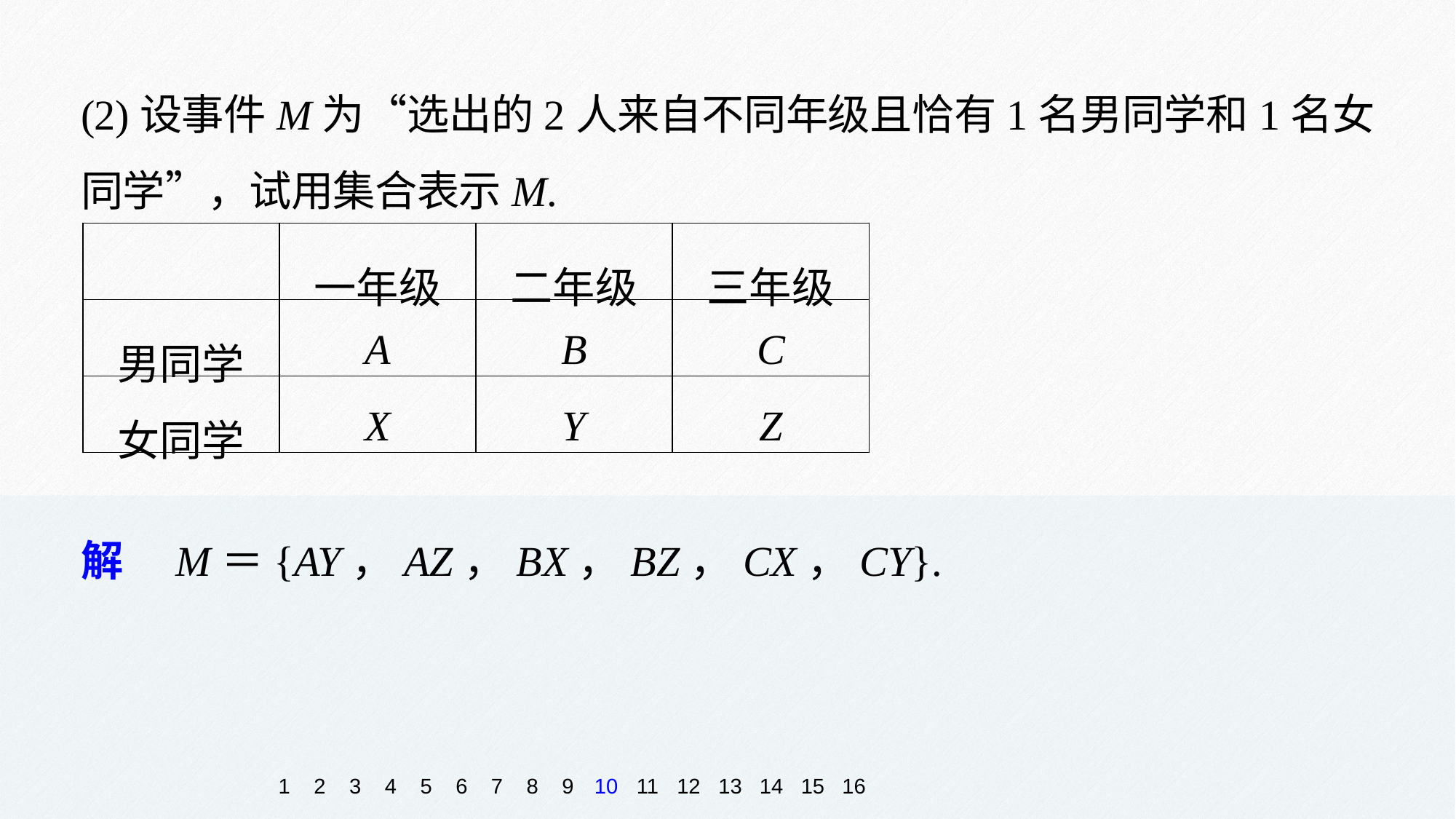

(2)设事件M为“选出的2人来自不同年级且恰有1名男同学和1名女同学”，试用集合表示M.
|  | 一年级 | 二年级 | 三年级 |
| --- | --- | --- | --- |
| 男同学 | A | B | C |
| 女同学 | X | Y | Z |
解　M＝{AY，AZ，BX，BZ，CX，CY}.
1
2
3
4
5
6
7
8
9
10
11
12
13
14
15
16